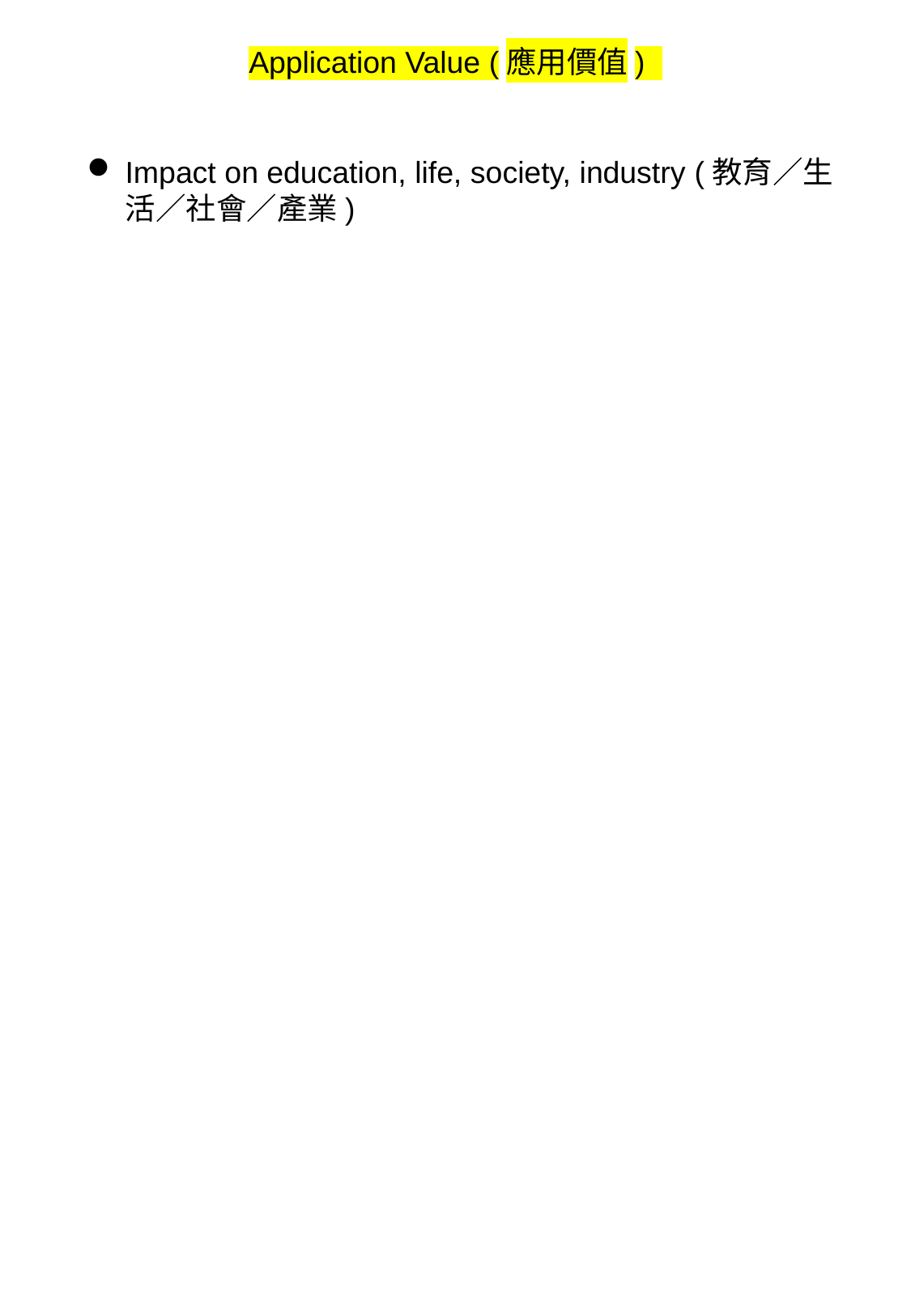

# Application Value (應用價值)
Impact on education, life, society, industry (教育／生活／社會／產業)